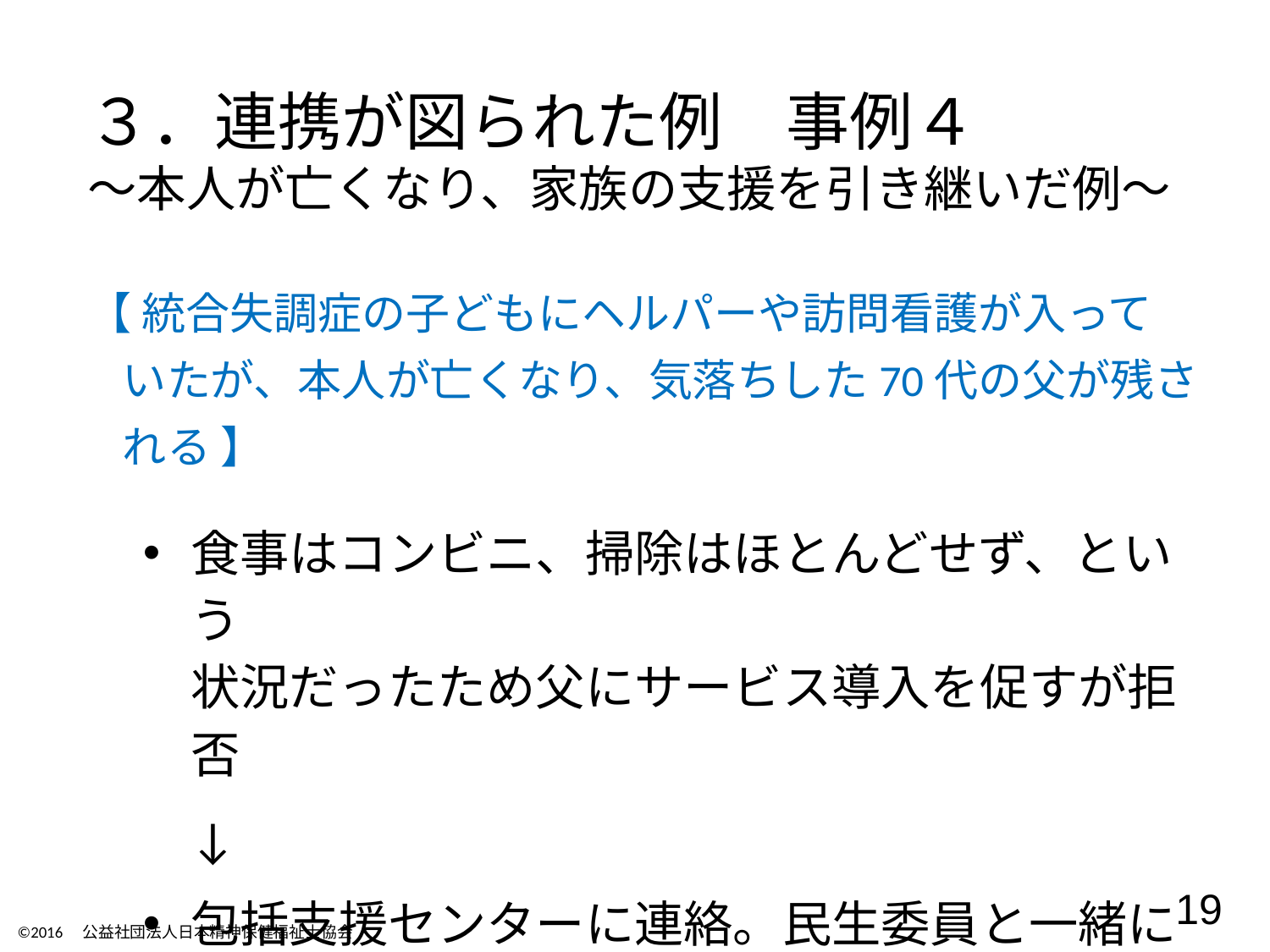

３．連携が図られた例　事例４
～本人が亡くなり、家族の支援を引き継いだ例～
【 統合失調症の子どもにヘルパーや訪問看護が入って
いたが、本人が亡くなり、気落ちした70代の父が残される 】
食事はコンビニ、掃除はほとんどせず、という
状況だったため父にサービス導入を促すが拒否
↓
包括支援センターに連絡。民生委員と一緒に見守りを続けていただくことに

19
©2016　公益社団法人日本精神保健福祉士協会